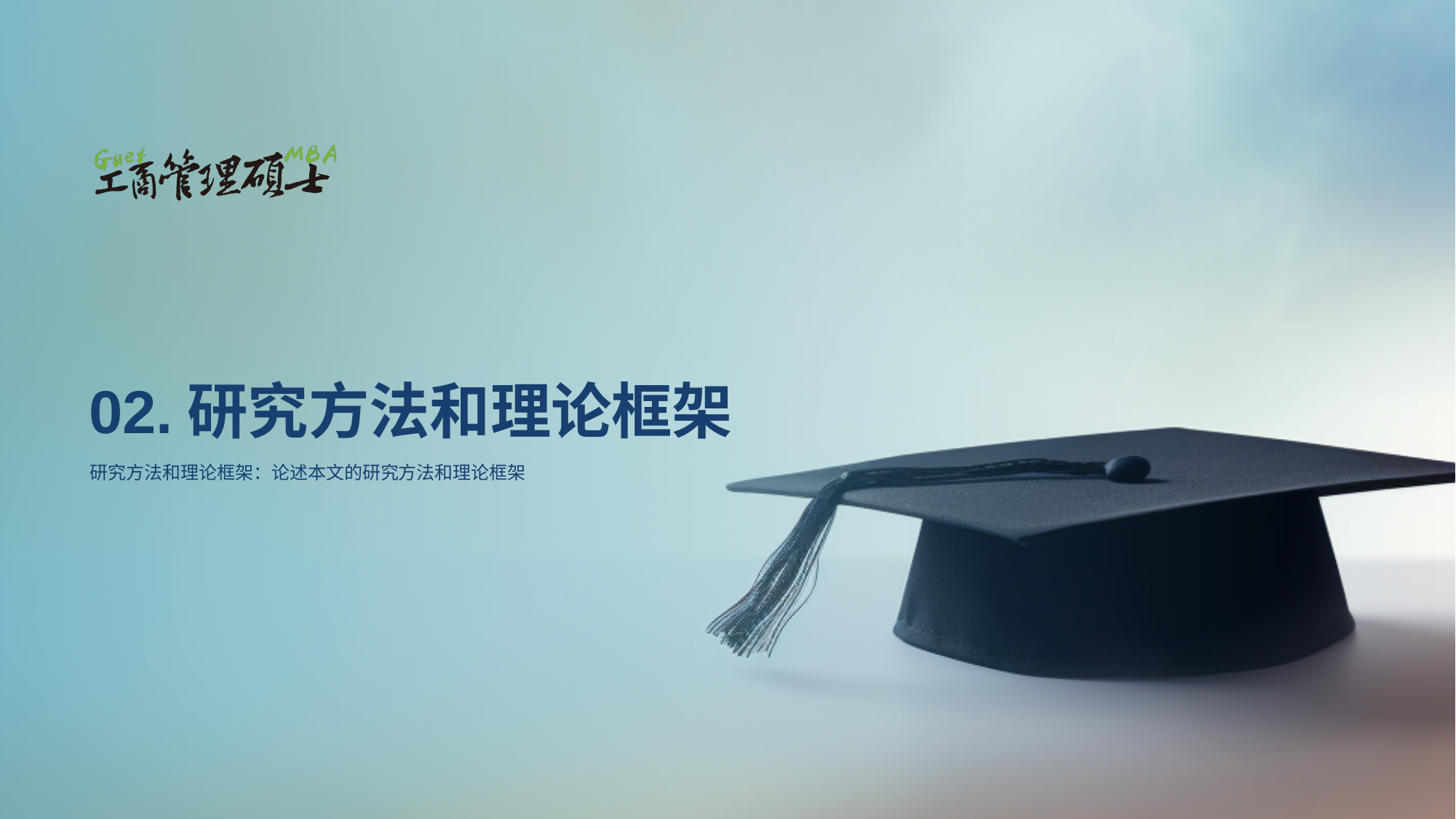

# 02.研究方法和理论框架
研究方法和理论框架：论述本文的研究方法和理论框架